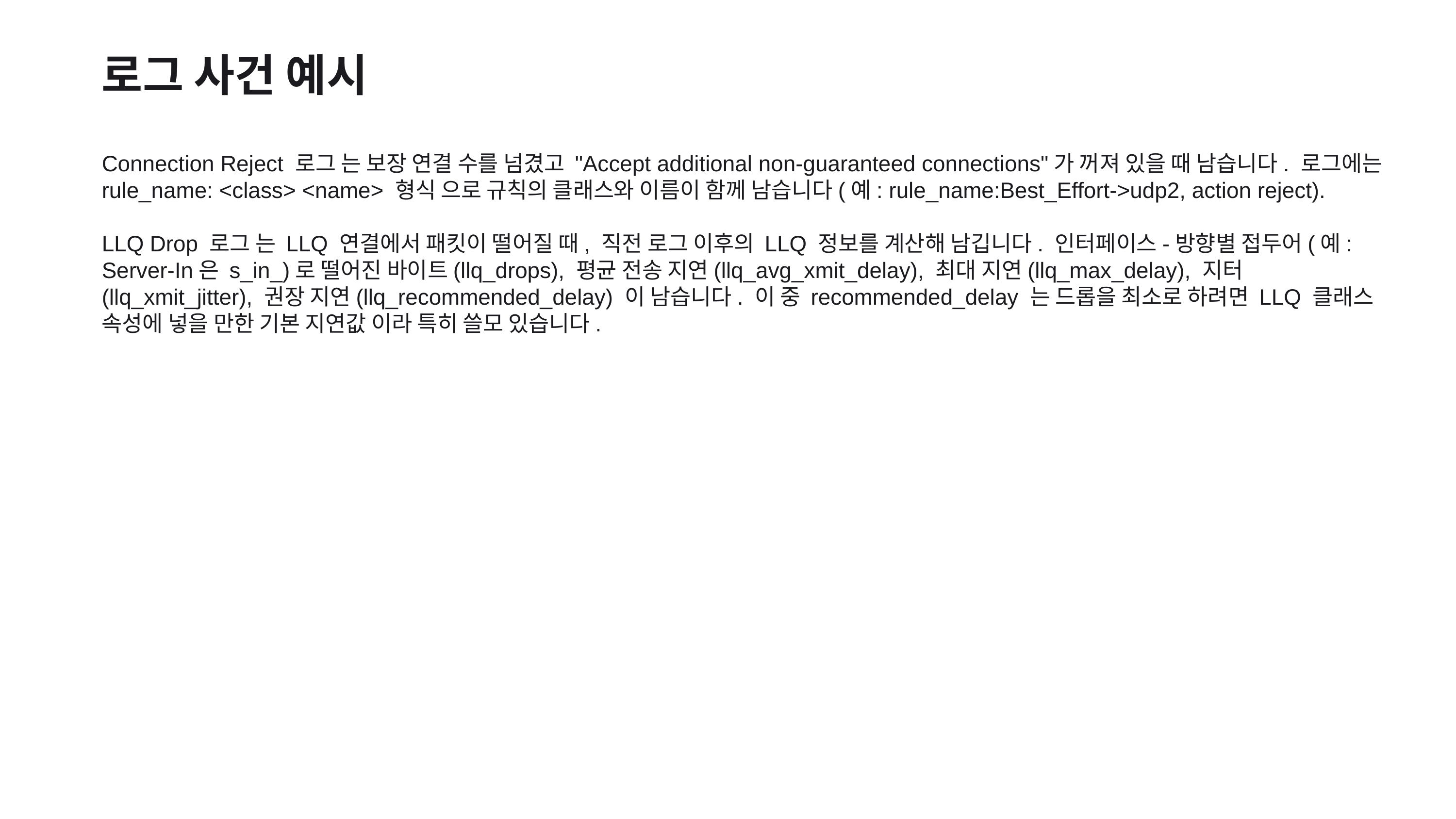

로그 사건 예시
Connection Reject 로그 는 보장 연결 수를 넘겼고 "Accept additional non-guaranteed connections"가 꺼져 있을 때 남습니다. 로그에는 rule_name: <class> <name> 형식 으로 규칙의 클래스와 이름이 함께 남습니다(예: rule_name:Best_Effort->udp2, action reject).

LLQ Drop 로그 는 LLQ 연결에서 패킷이 떨어질 때, 직전 로그 이후의 LLQ 정보를 계산해 남깁니다. 인터페이스-방향별 접두어(예: Server-In은 s_in_)로 떨어진 바이트(llq_drops), 평균 전송 지연(llq_avg_xmit_delay), 최대 지연(llq_max_delay), 지터(llq_xmit_jitter), 권장 지연(llq_recommended_delay) 이 남습니다. 이 중 recommended_delay 는 드롭을 최소로 하려면 LLQ 클래스 속성에 넣을 만한 기본 지연값 이라 특히 쓸모 있습니다.